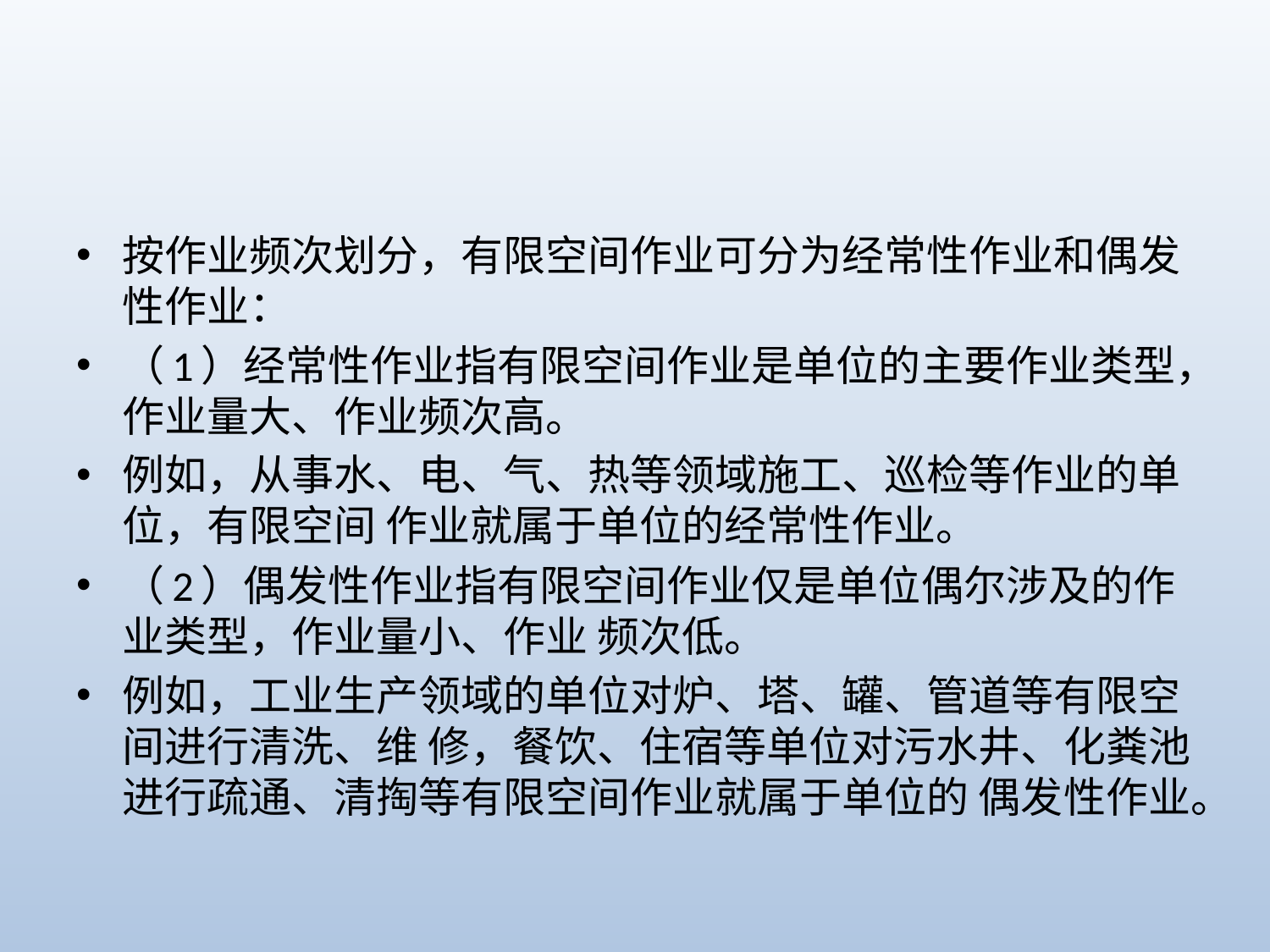

#
按作业频次划分，有限空间作业可分为经常性作业和偶发性作业：
（1）经常性作业指有限空间作业是单位的主要作业类型，作业量大、作业频次高。
例如，从事水、电、气、热等领域施工、巡检等作业的单位，有限空间 作业就属于单位的经常性作业。
（2）偶发性作业指有限空间作业仅是单位偶尔涉及的作业类型，作业量小、作业 频次低。
例如，工业生产领域的单位对炉、塔、罐、管道等有限空间进行清洗、维 修，餐饮、住宿等单位对污水井、化粪池进行疏通、清掏等有限空间作业就属于单位的 偶发性作业。